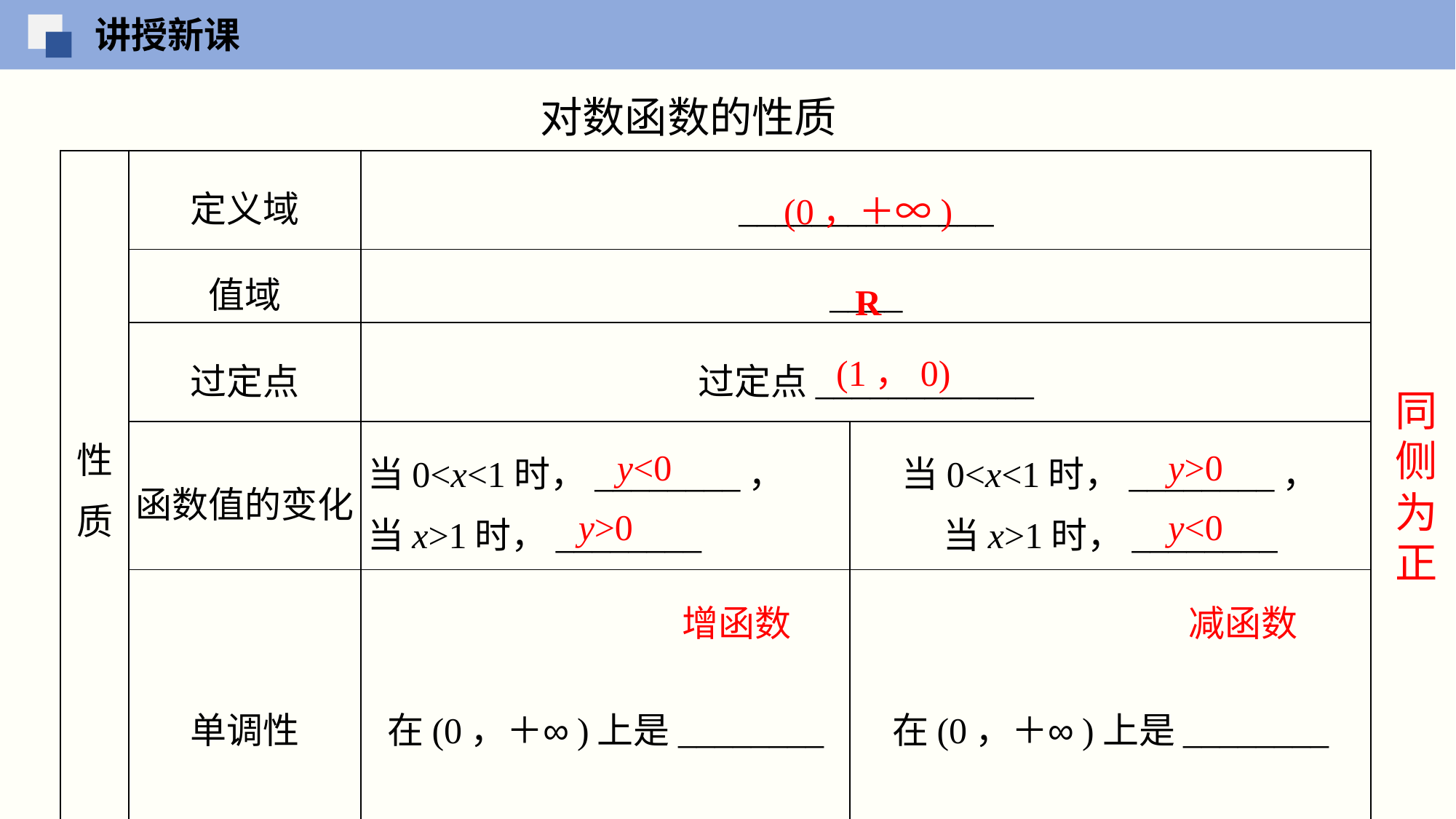

讲授新课
对数函数的性质
| 性 质 | 定义域 | \_\_\_\_\_\_\_\_\_\_\_\_\_\_ |  |
| --- | --- | --- | --- |
|  | 值域 | \_\_\_\_ |  |
|  | 过定点 | 过定点\_\_\_\_\_\_\_\_\_\_\_\_ |  |
|  | 函数值的变化 | 当0<x<1时，\_\_\_\_\_\_\_\_， 当x>1时，\_\_\_\_\_\_\_\_ | 当0<x<1时，\_\_\_\_\_\_\_\_， 当x>1时，\_\_\_\_\_\_\_\_ |
|  | 单调性 | 在(0，＋∞)上是\_\_\_\_\_\_\_\_ | 在(0，＋∞)上是\_\_\_\_\_\_\_\_ |
(0，＋∞)
R
(1，0)
同侧为正
y<0
y>0
y>0
y<0
减函数
增函数